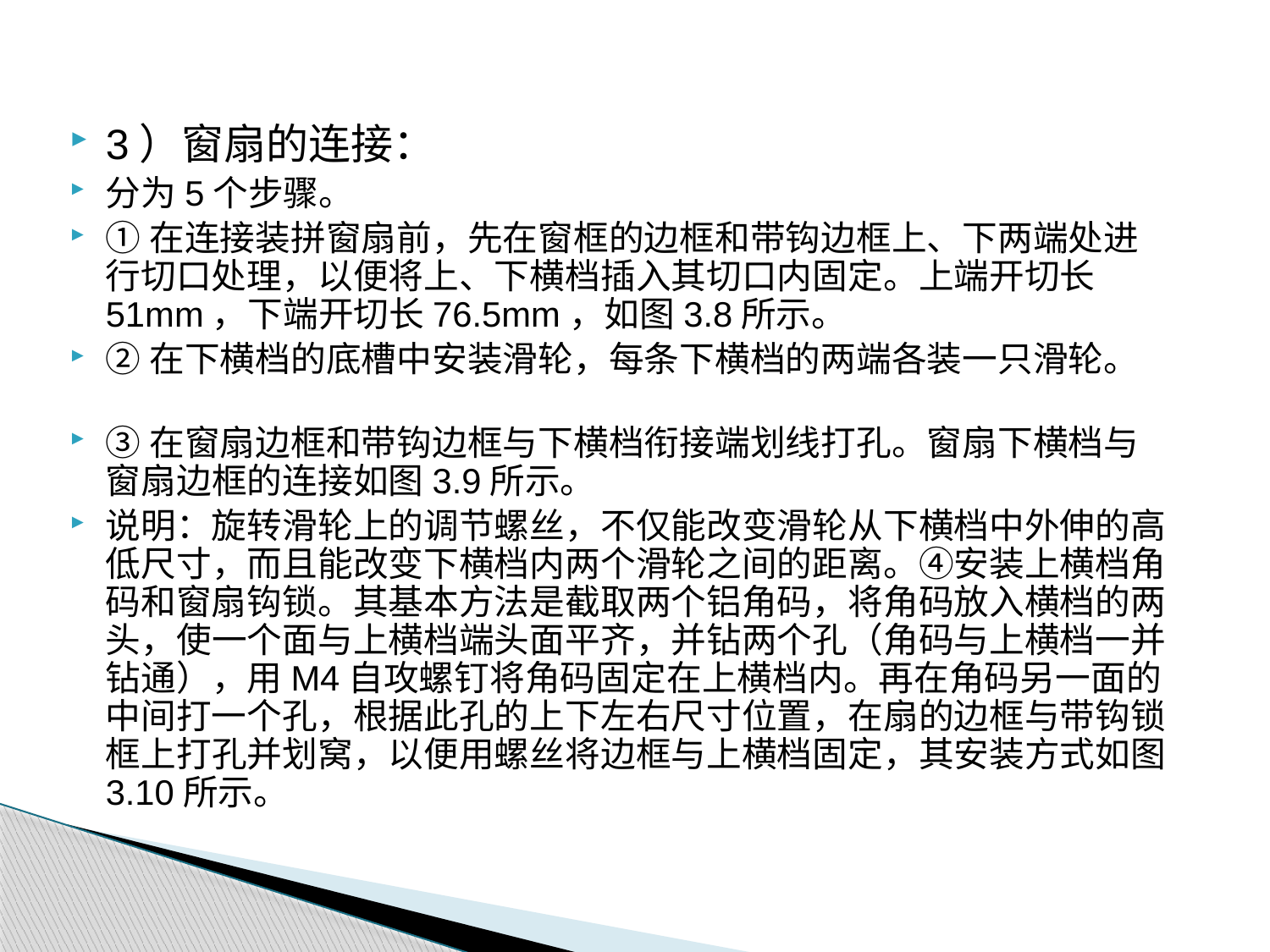

3）窗扇的连接：
分为5个步骤。
①在连接装拼窗扇前，先在窗框的边框和带钩边框上、下两端处进行切口处理，以便将上、下横档插入其切口内固定。上端开切长51mm，下端开切长76.5mm，如图3.8所示。
②在下横档的底槽中安装滑轮，每条下横档的两端各装一只滑轮。
③在窗扇边框和带钩边框与下横档衔接端划线打孔。窗扇下横档与窗扇边框的连接如图3.9所示。
说明：旋转滑轮上的调节螺丝，不仅能改变滑轮从下横档中外伸的高低尺寸，而且能改变下横档内两个滑轮之间的距离。④安装上横档角码和窗扇钩锁。其基本方法是截取两个铝角码，将角码放入横档的两头，使一个面与上横档端头面平齐，并钻两个孔（角码与上横档一并钻通），用M4自攻螺钉将角码固定在上横档内。再在角码另一面的中间打一个孔，根据此孔的上下左右尺寸位置，在扇的边框与带钩锁框上打孔并划窝，以便用螺丝将边框与上横档固定，其安装方式如图3.10所示。